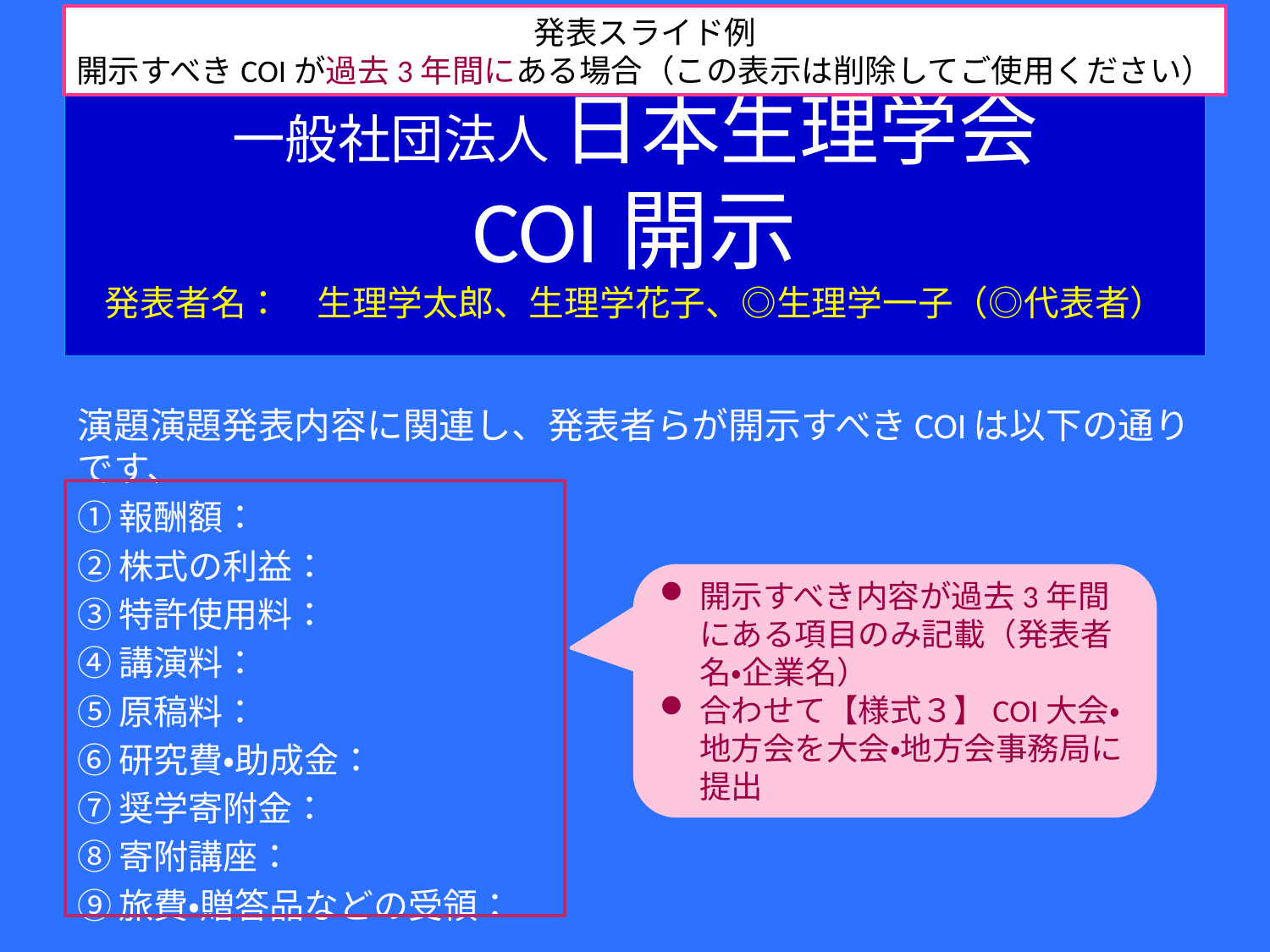

発表スライド例
開示すべきCOIが過去3年間にある場合（この表示は削除してご使用ください）
一般社団法人 日本生理学会
COI開示
発表者名：　生理学太郎、生理学花子、◎生理学一子（◎代表者）
演題演題発表内容に関連し、発表者らが開示すべきCOIは以下の通りです、
①報酬額：
②株式の利益：
③特許使用料：
④講演料：
⑤原稿料：
⑥研究費・助成金：
⑦奨学寄附金：
⑧寄附講座：
⑨旅費・贈答品などの受領：

開示すべき内容が過去3年間にある項目のみ記載（発表者名・企業名）
合わせて【様式３】COI大会・地方会を大会・地方会事務局に提出